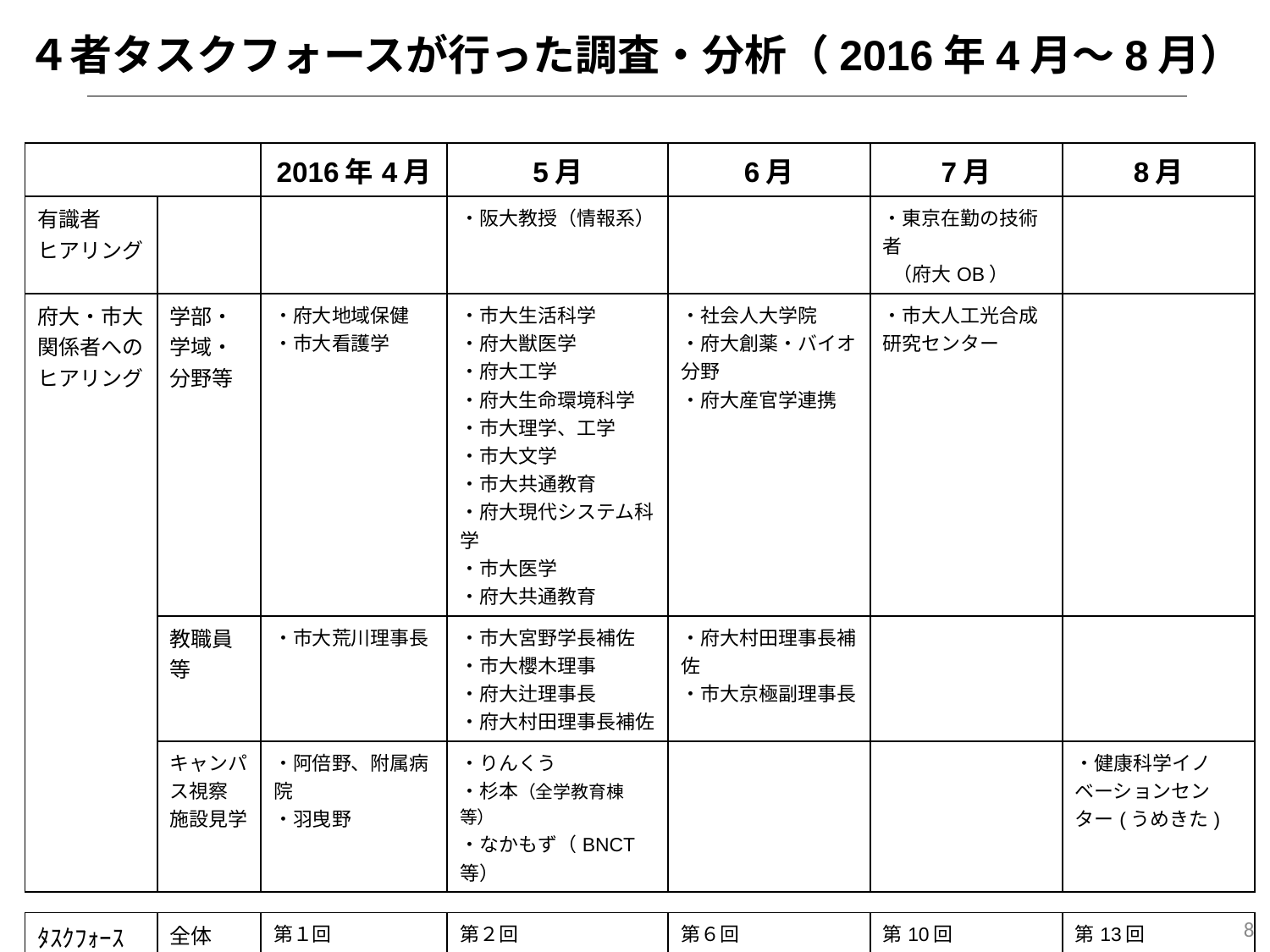

４者タスクフォースが行った調査・分析（2016年4月～8月）
|  |  | 2016年4月 | 5月 | 6月 | 7月 | 8月 |
| --- | --- | --- | --- | --- | --- | --- |
| 有識者 ヒアリング |  |  | ・阪大教授（情報系） |  | ・東京在勤の技術者 （府大OB） |  |
| 府大・市大関係者への ヒアリング | 学部・ 学域・ 分野等 | ・府大地域保健 ・市大看護学 | ・市大生活科学 ・府大獣医学 ・府大工学 ・府大生命環境科学 ・市大理学、工学 ・市大文学 ・市大共通教育 ・府大現代システム科学 ・市大医学 ・府大共通教育 | ・社会人大学院 ・府大創薬・バイオ分野 ・府大産官学連携 | ・市大人工光合成研究センター |  |
|  | 教職員等 | ・市大荒川理事長 | ・市大宮野学長補佐 ・市大櫻木理事 ・府大辻理事長 ・府大村田理事長補佐 | ・府大村田理事長補佐 ・市大京極副理事長 |  |  |
|  | キャンパス視察 施設見学 | ・阿倍野、附属病院 ・羽曳野 | ・りんくう ・杉本（全学教育棟等） ・なかもず（BNCT等） |  |  | ・健康科学イノベーションセンター(うめきた) |
|  |  |  |  |  |  |  |
| ﾀｽｸﾌｫｰｽ | 全体 打合わせ | 第１回 | 第２回 第３回 第４回 第５回 | 第６回 第７回 第８回 第９回 | 第10回 第11回 第12回 | 第13回 |
|  | チーム別 打合わせ |  | 個別に複数回 | 個別に複数回 | 個別に複数回 | 個別に複数回 |
8